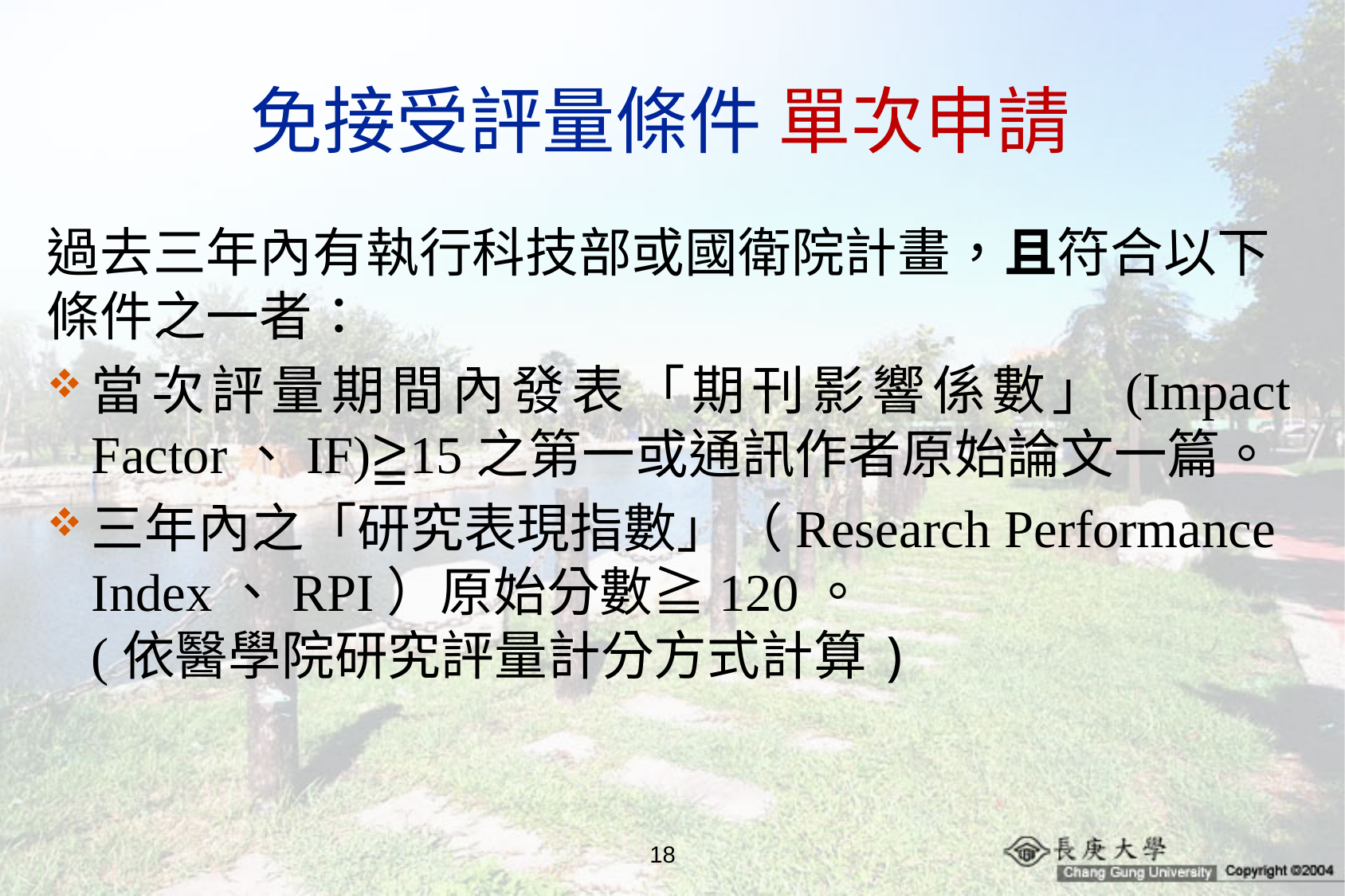

# 免接受評量條件 單次申請
過去三年內有執行科技部或國衛院計畫，且符合以下條件之一者：
當次評量期間內發表「期刊影響係數」(Impact Factor、IF)≧15之第一或通訊作者原始論文一篇。
三年內之「研究表現指數」（Research Performance Index、RPI）原始分數≧120。
(依醫學院研究評量計分方式計算)

18